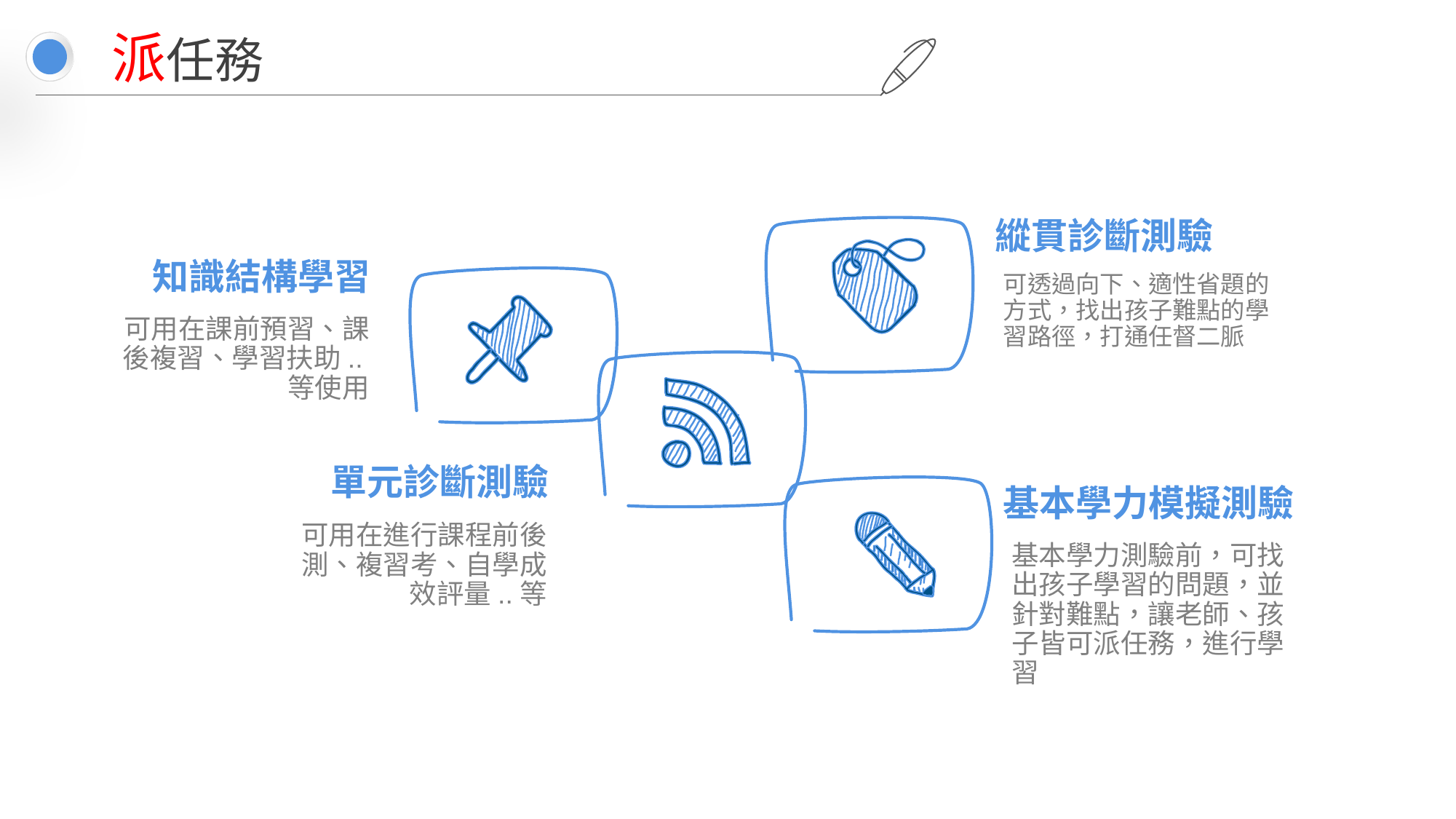

派任務

縱貫診斷測驗
可透過向下、適性省題的方式，找出孩子難點的學習路徑，打通任督二脈

知識結構學習
可用在課前預習、課後複習、學習扶助..等使用

單元診斷測驗
可用在進行課程前後測、複習考、自學成效評量..等
基本學力模擬測驗
基本學力測驗前，可找出孩子學習的問題，並針對難點，讓老師、孩子皆可派任務，進行學習